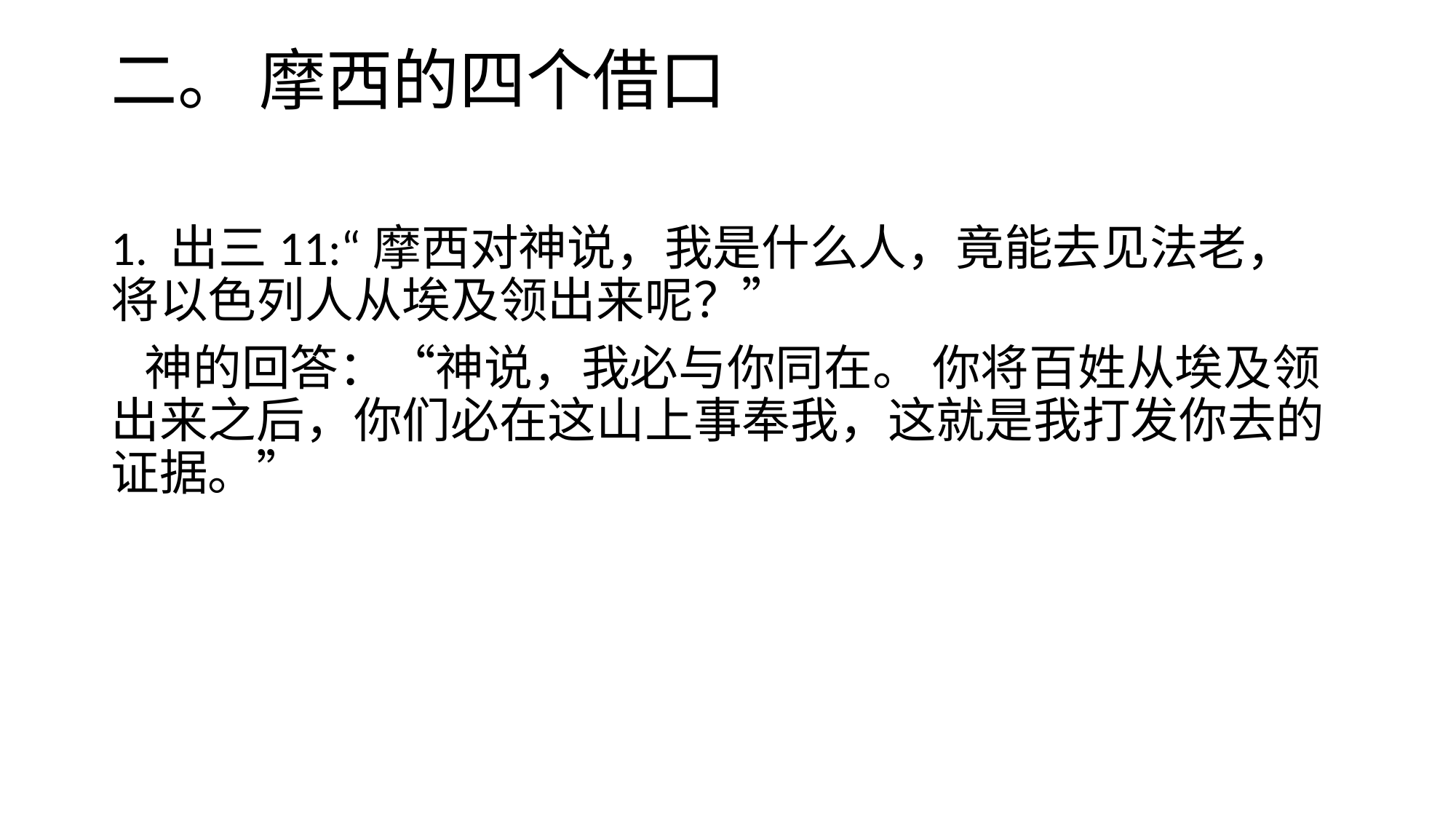

# 二。 摩西的四个借口
1. 出三11:“摩西对神说，我是什么人，竟能去见法老，将以色列人从埃及领出来呢？”
  神的回答：“神说，我必与你同在。 你将百姓从埃及领出来之后，你们必在这山上事奉我，这就是我打发你去的证据。”